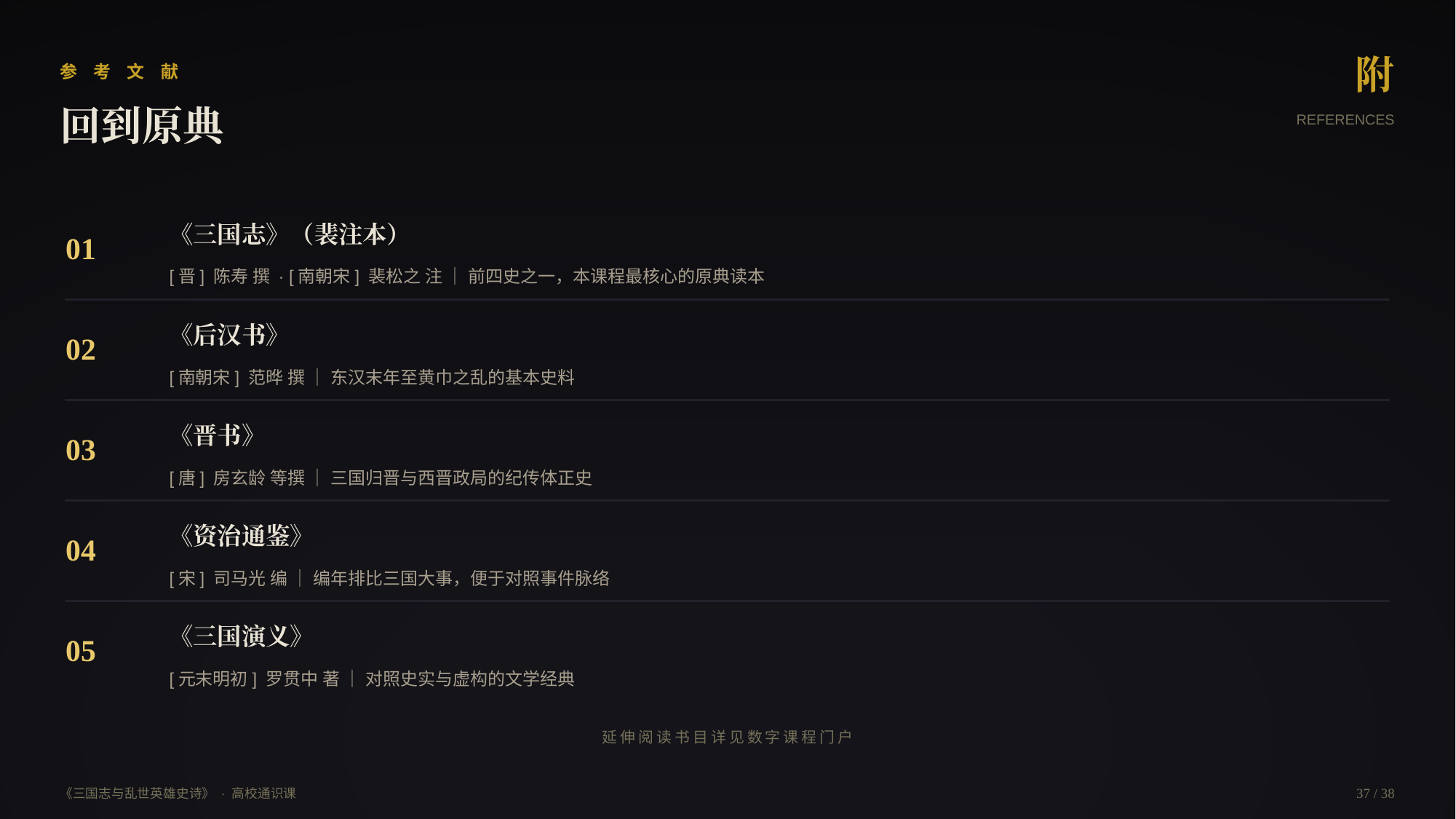

附
参 考 文 献
回到原典
REFERENCES
《三国志》（裴注本）
01
[晋] 陈寿 撰 · [南朝宋] 裴松之 注 ｜ 前四史之一，本课程最核心的原典读本

《后汉书》
02
[南朝宋] 范晔 撰 ｜ 东汉末年至黄巾之乱的基本史料

《晋书》
03
[唐] 房玄龄 等撰 ｜ 三国归晋与西晋政局的纪传体正史

《资治通鉴》
04
[宋] 司马光 编 ｜ 编年排比三国大事，便于对照事件脉络

《三国演义》
05
[元末明初] 罗贯中 著 ｜ 对照史实与虚构的文学经典
延伸阅读书目详见数字课程门户
《三国志与乱世英雄史诗》 · 高校通识课
37 / 38